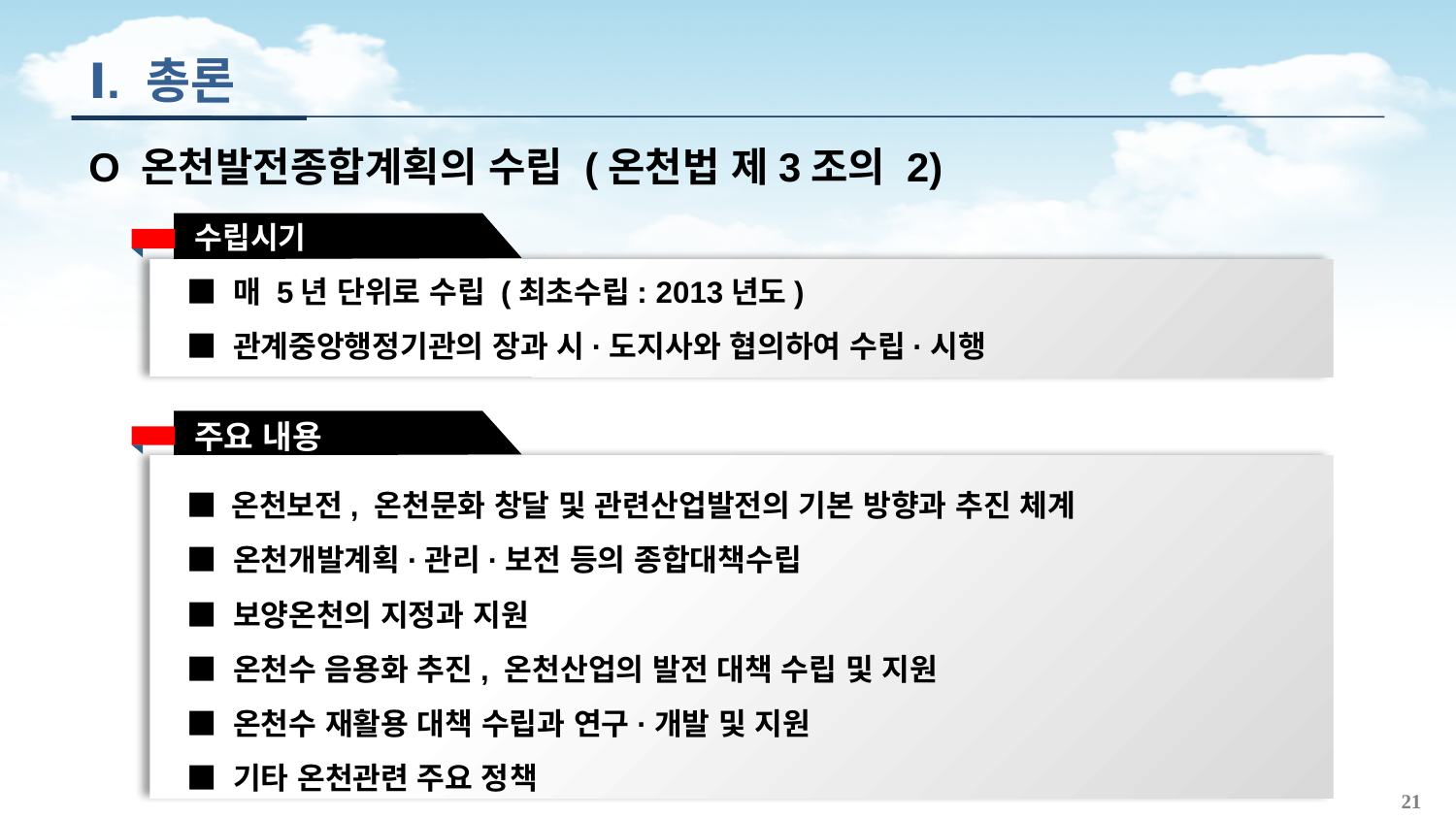

Ⅰ. 총론
O 온천발전종합계획의 수립 (온천법 제3조의 2)
수립시기

■ 매 5년 단위로 수립 (최초수립: 2013년도)
■ 관계중앙행정기관의 장과 시·도지사와 협의하여 수립·시행
주요 내용

■ 온천보전, 온천문화 창달 및 관련산업발전의 기본 방향과 추진 체계
■ 온천개발계획·관리·보전 등의 종합대책수립
■ 보양온천의 지정과 지원
■ 온천수 음용화 추진, 온천산업의 발전 대책 수립 및 지원
■ 온천수 재활용 대책 수립과 연구·개발 및 지원
■ 기타 온천관련 주요 정책
21